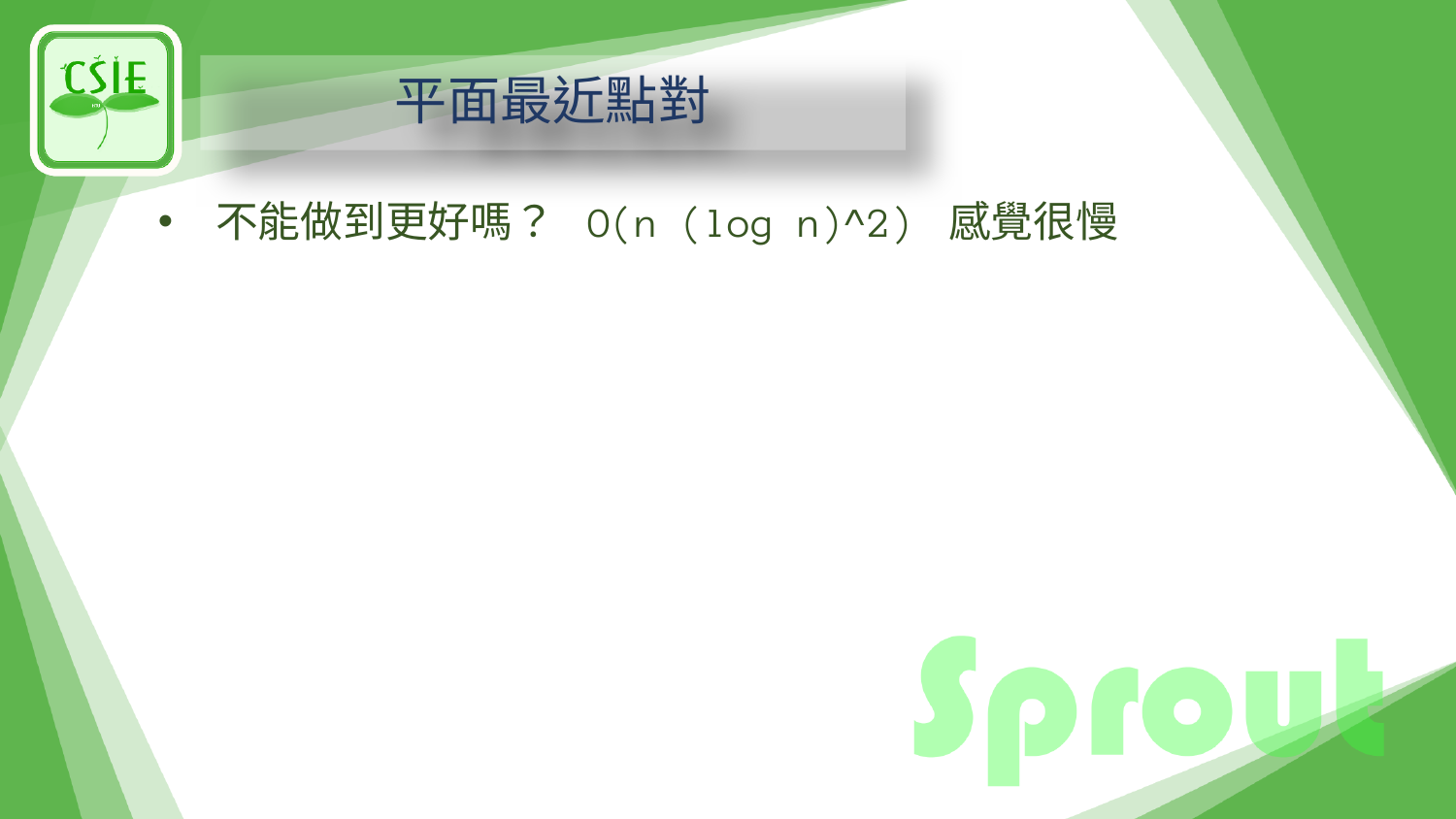

# 平面最近點對
不能做到更好嗎？ O(n (log n)^2) 感覺很慢